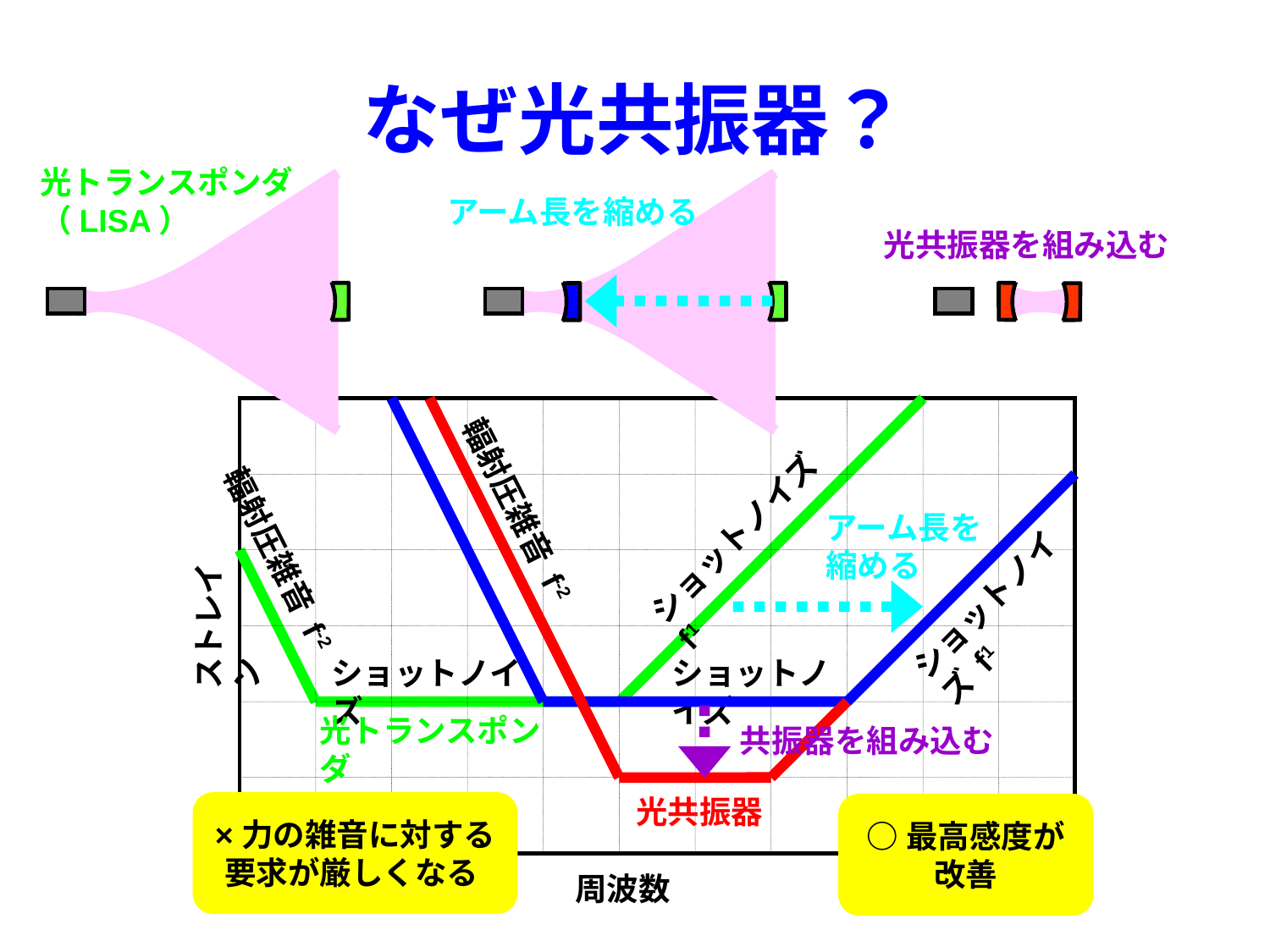

# なぜ光共振器？

光共振器を組み込む

アーム長を縮める

光トランスポンダ（LISA）

アーム長を
縮める

輻射圧雑音 f-2
ショットノイズ f1
ショットノイズ

共振器を組み込む

光共振器

ショットノイズ f1

輻射圧雑音 f-2
ストレイン

ショットノイズ

光トランスポンダ

×力の雑音に対する
要求が厳しくなる
○最高感度が
改善
周波数